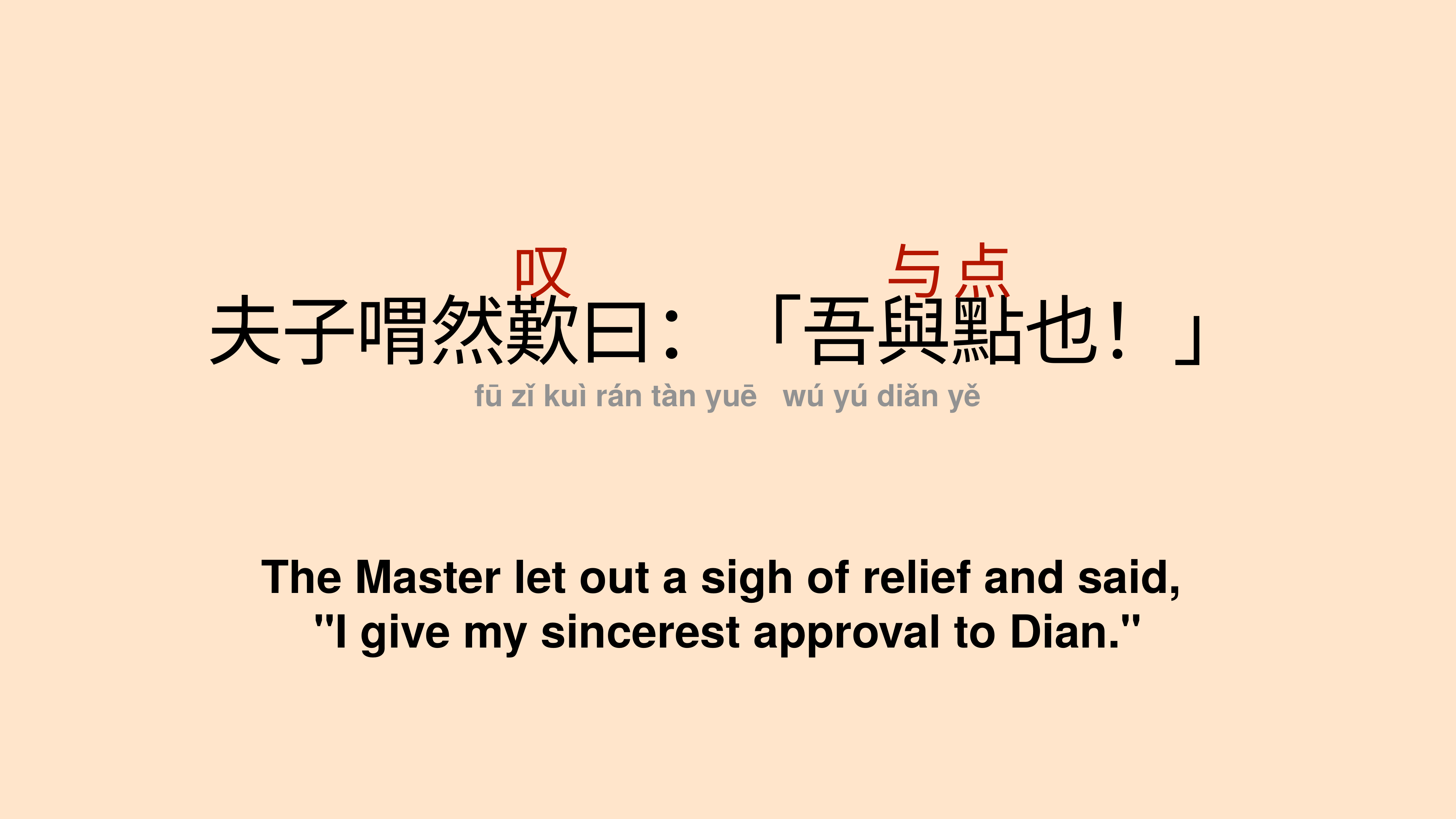

叹
与
点
夫子喟然歎曰：「吾與點也！」
fū zǐ kuì rán tàn yuē   wú yú diǎn yě
The Master let out a sigh of relief and said,
"I give my sincerest approval to Dian."